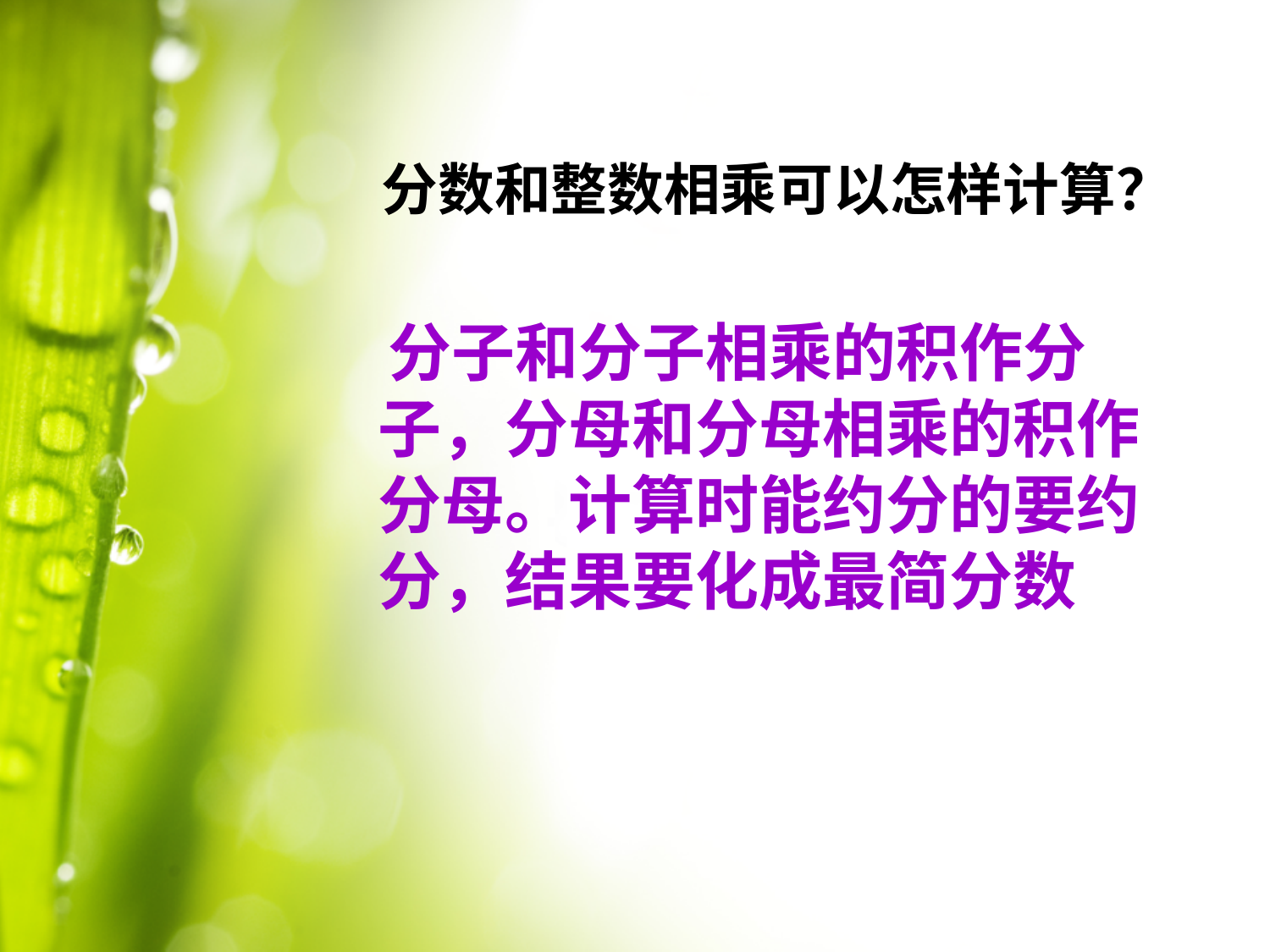

分数和整数相乘可以怎样计算？
   分子和分子相乘的积作分子，分母和分母相乘的积作分母。计算时能约分的要约分，结果要化成最简分数